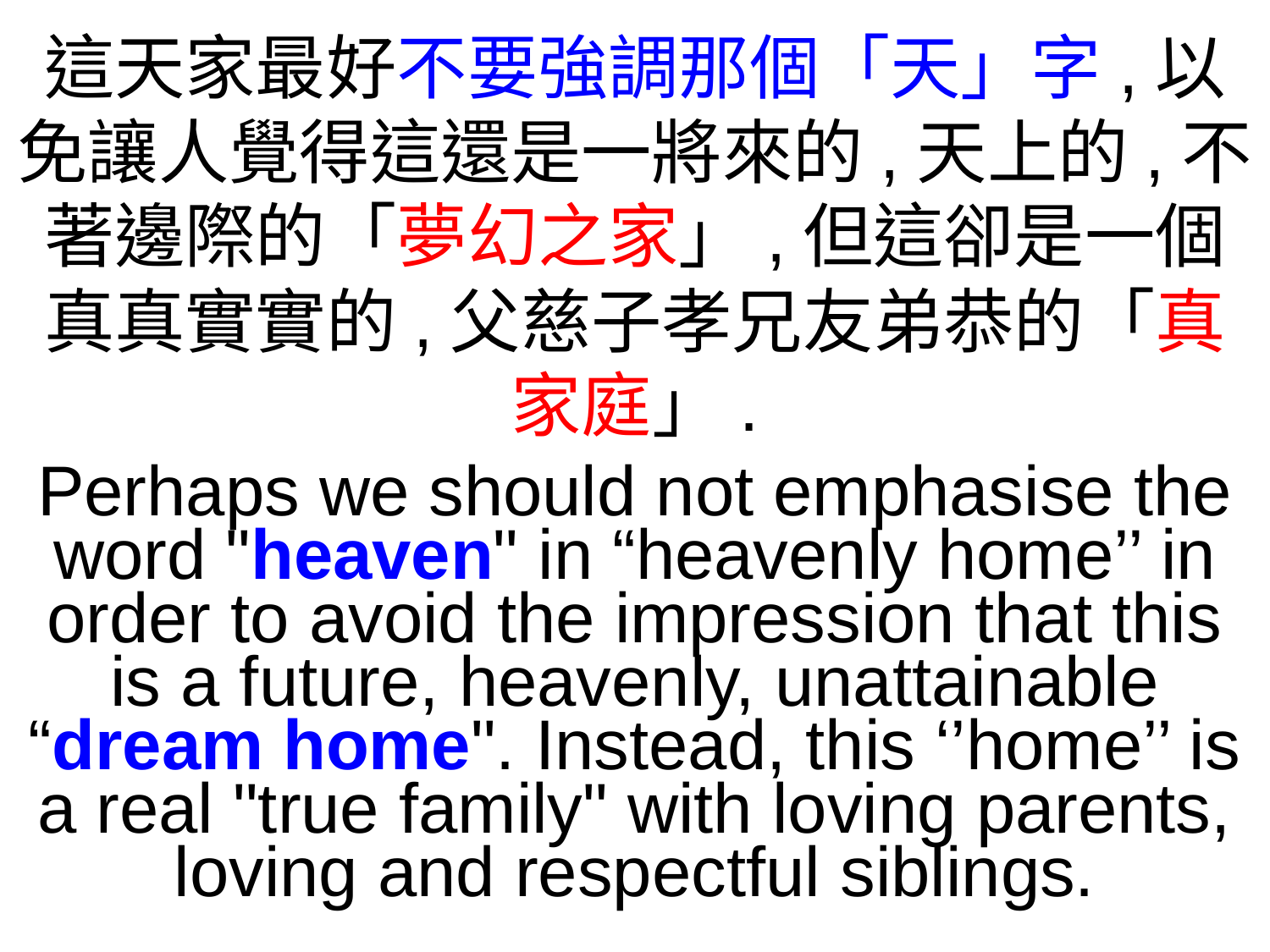

這天家最好不要強調那個「天」字,以免讓人覺得這還是一將來的,天上的,不著邊際的「夢幻之家」,但這卻是一個真真實實的,父慈子孝兄友弟恭的「真家庭」.
Perhaps we should not emphasise the word "heaven" in “heavenly home’’ in order to avoid the impression that this is a future, heavenly, unattainable “dream home". Instead, this ‘’home’’ is a real "true family" with loving parents, loving and respectful siblings.